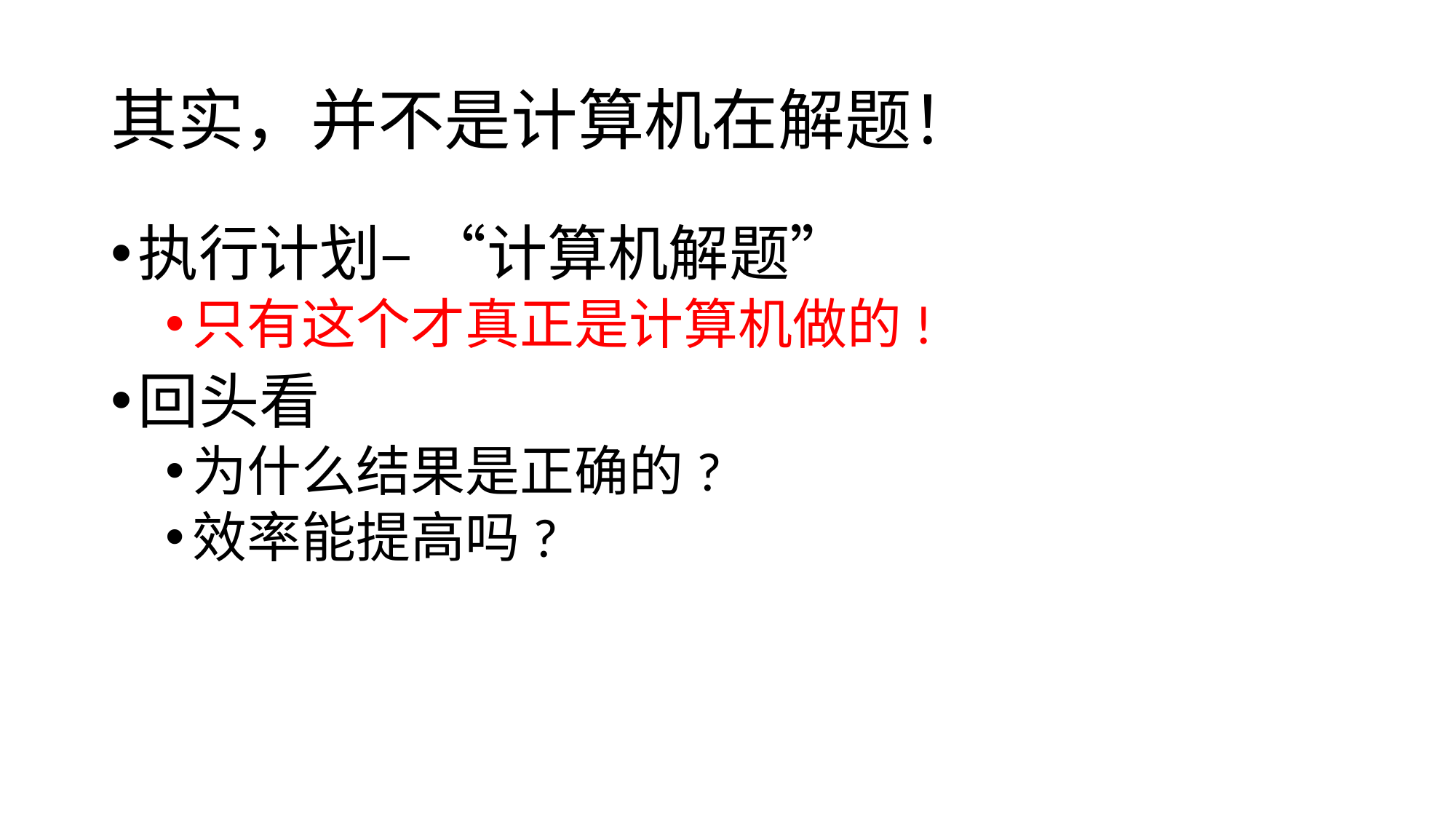

# 其实，并不是计算机在解题！
执行计划– “计算机解题”
只有这个才真正是计算机做的!
回头看
为什么结果是正确的?
效率能提高吗?